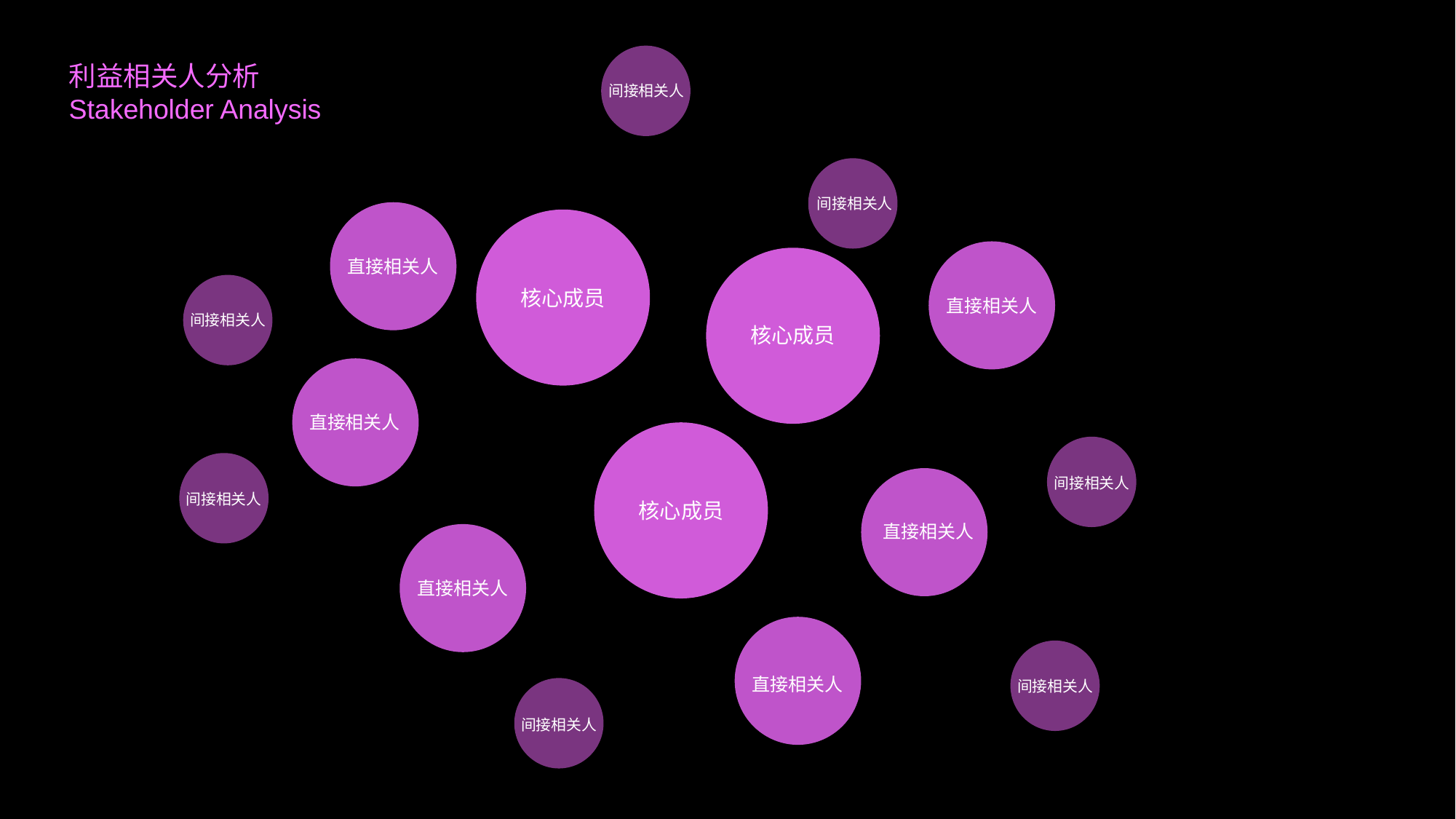

利益相关人分析
Stakeholder Analysis
间接相关人

间接相关人

直接相关人

核心成员
直接相关人
间接相关人
核心成员

直接相关人

间接相关人
间接相关人
核心成员
直接相关人

直接相关人

直接相关人
间接相关人

间接相关人